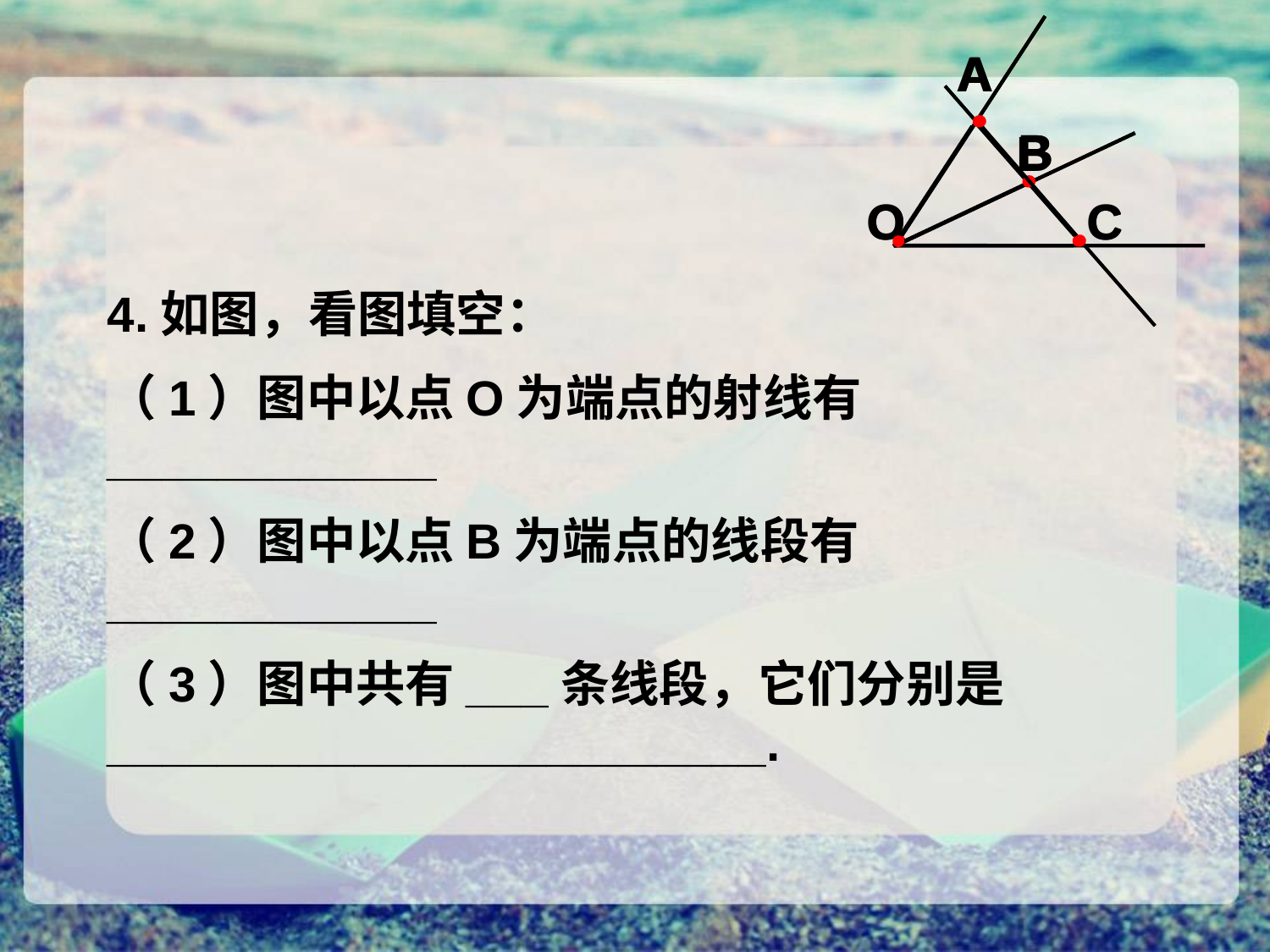

A
B

O
C

A
A

B

O
C

B

O
C

4.如图，看图填空：
（1）图中以点O为端点的射线有____________
（2）图中以点B为端点的线段有____________
（3）图中共有___条线段，它们分别是________________________.